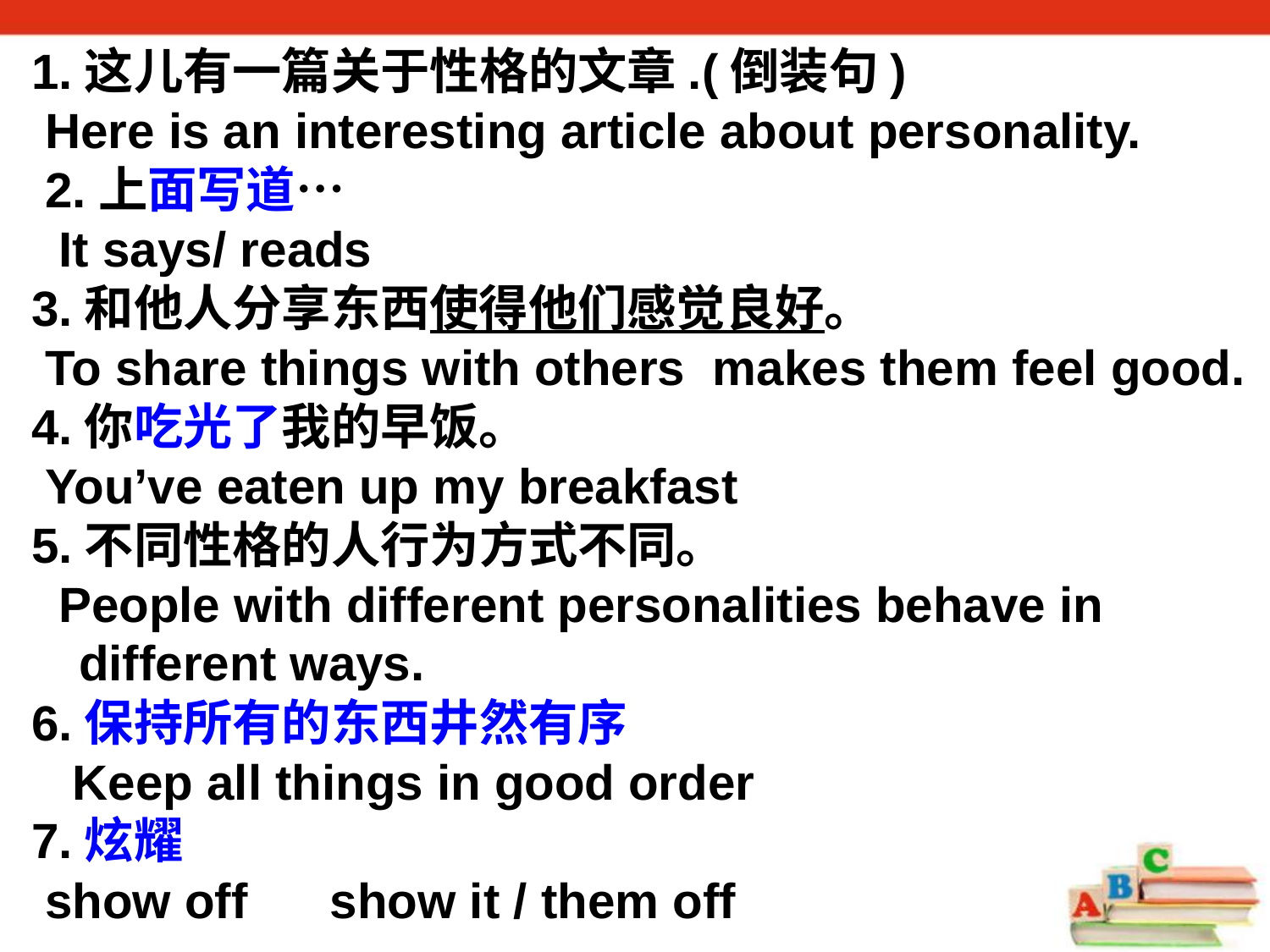

1.这儿有一篇关于性格的文章.(倒装句)
 Here is an interesting article about personality.
 2.上面写道…
  It says/ reads
3.和他人分享东西使得他们感觉良好。
 To share things with others  makes them feel good.
4.你吃光了我的早饭。
 You’ve eaten up my breakfast
5.不同性格的人行为方式不同。
  People with different personalities behave in different ways.
6.保持所有的东西井然有序
   Keep all things in good order
7.炫耀
 show off      show it / them off